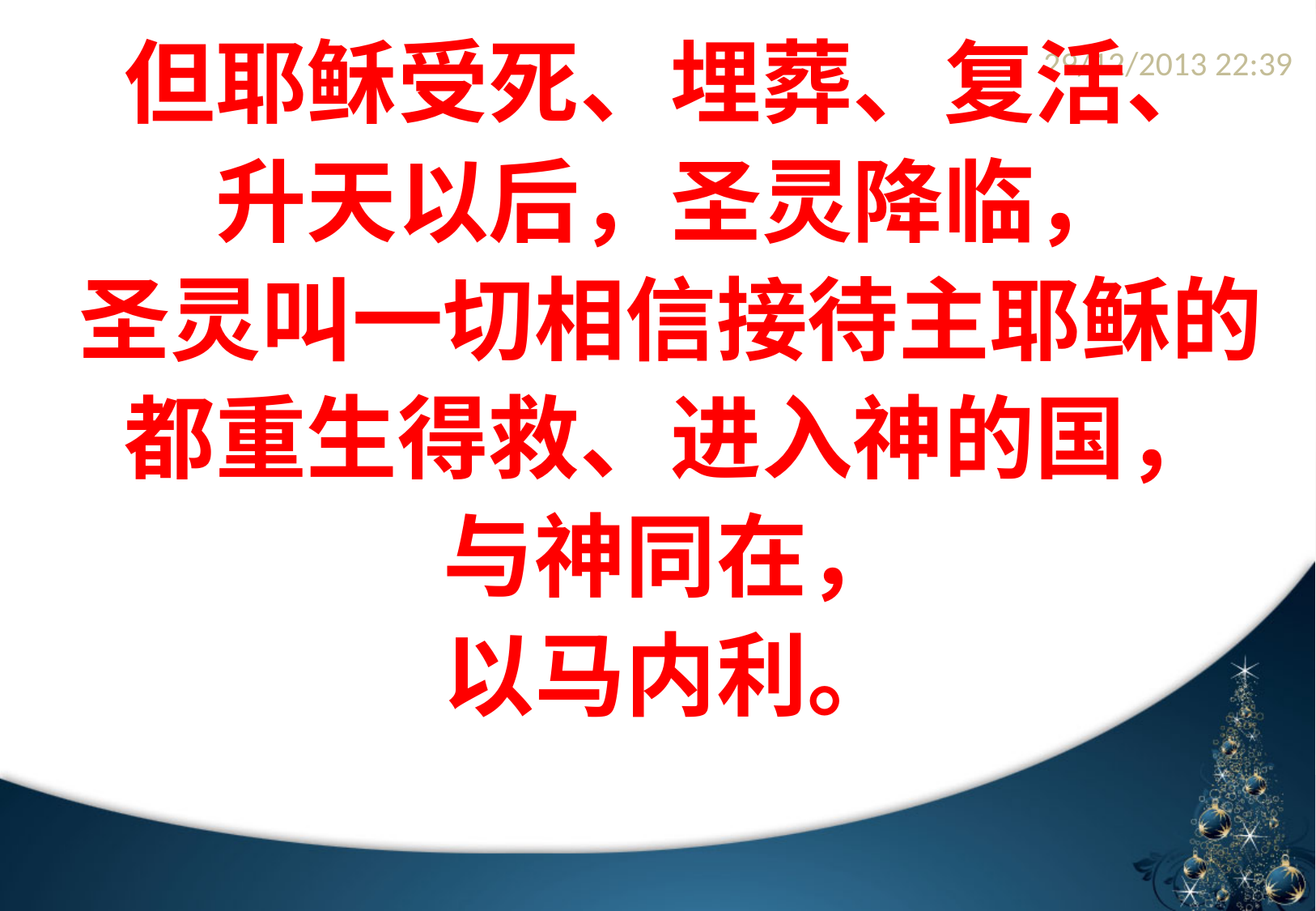

但耶稣受死、埋葬、复活、
升天以后，圣灵降临，
圣灵叫一切相信接待主耶稣的
都重生得救、进入神的国，
与神同在，
以马内利。
29/12/2013 22:39